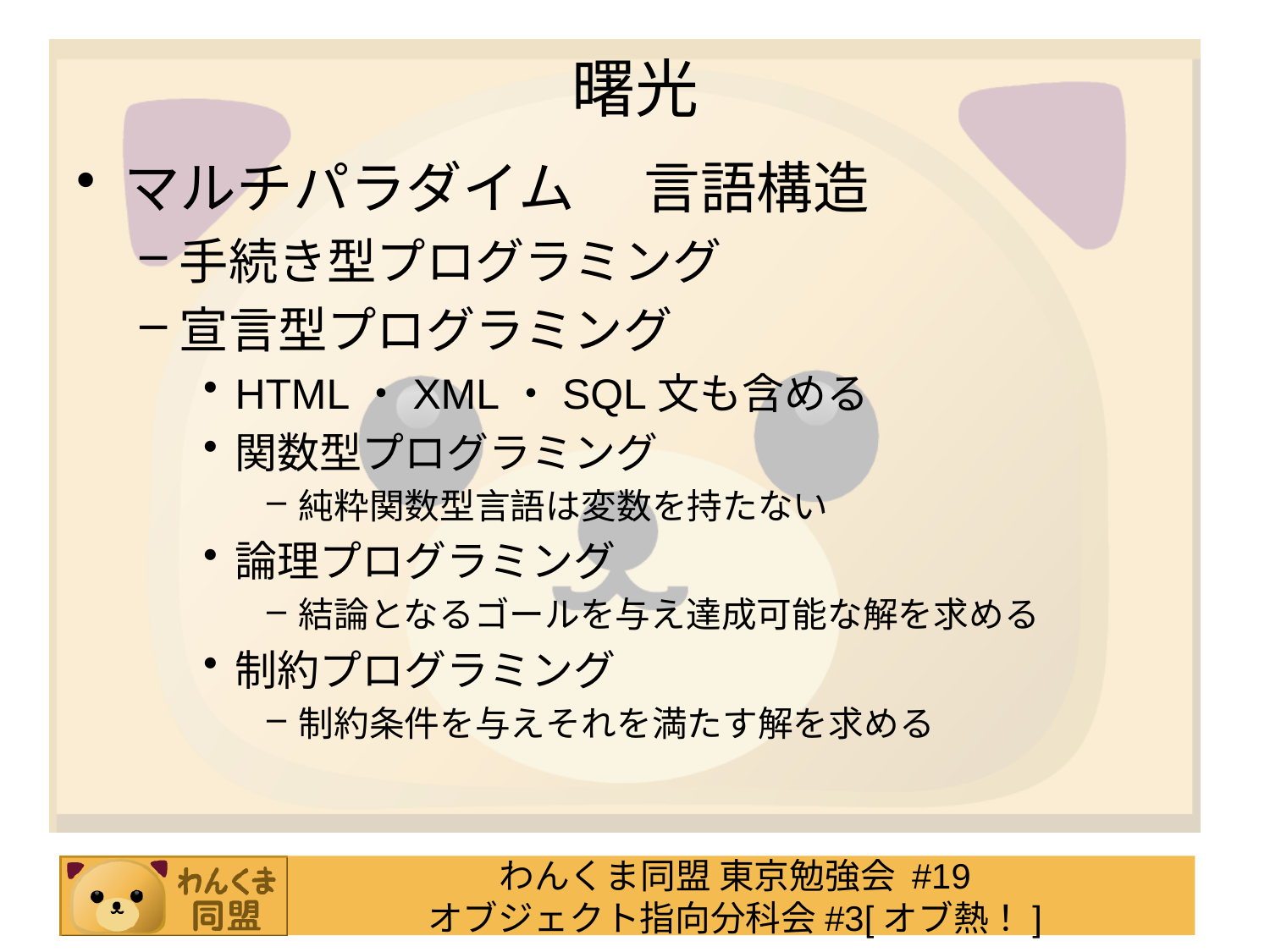

# 曙光
マルチパラダイム 　言語構造
手続き型プログラミング
宣言型プログラミング
HTML・XML・SQL文も含める
関数型プログラミング
純粋関数型言語は変数を持たない
論理プログラミング
結論となるゴールを与え達成可能な解を求める
制約プログラミング
制約条件を与えそれを満たす解を求める